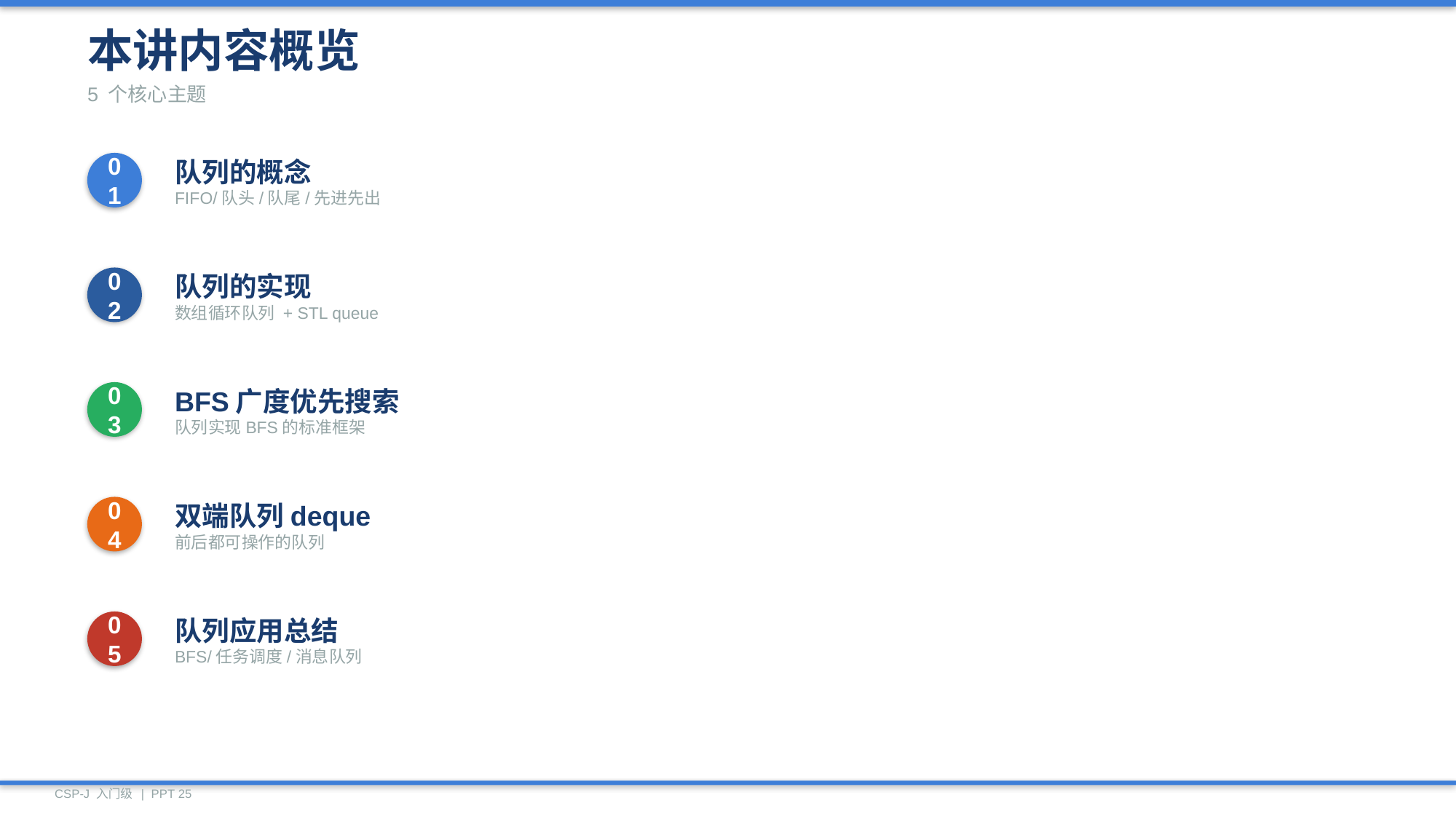

本讲内容概览
5 个核心主题
01
队列的概念
FIFO/队头/队尾/先进先出
02
队列的实现
数组循环队列 + STL queue
03
BFS广度优先搜索
队列实现BFS的标准框架
04
双端队列deque
前后都可操作的队列
05
队列应用总结
BFS/任务调度/消息队列

CSP-J 入门级  |  PPT 25